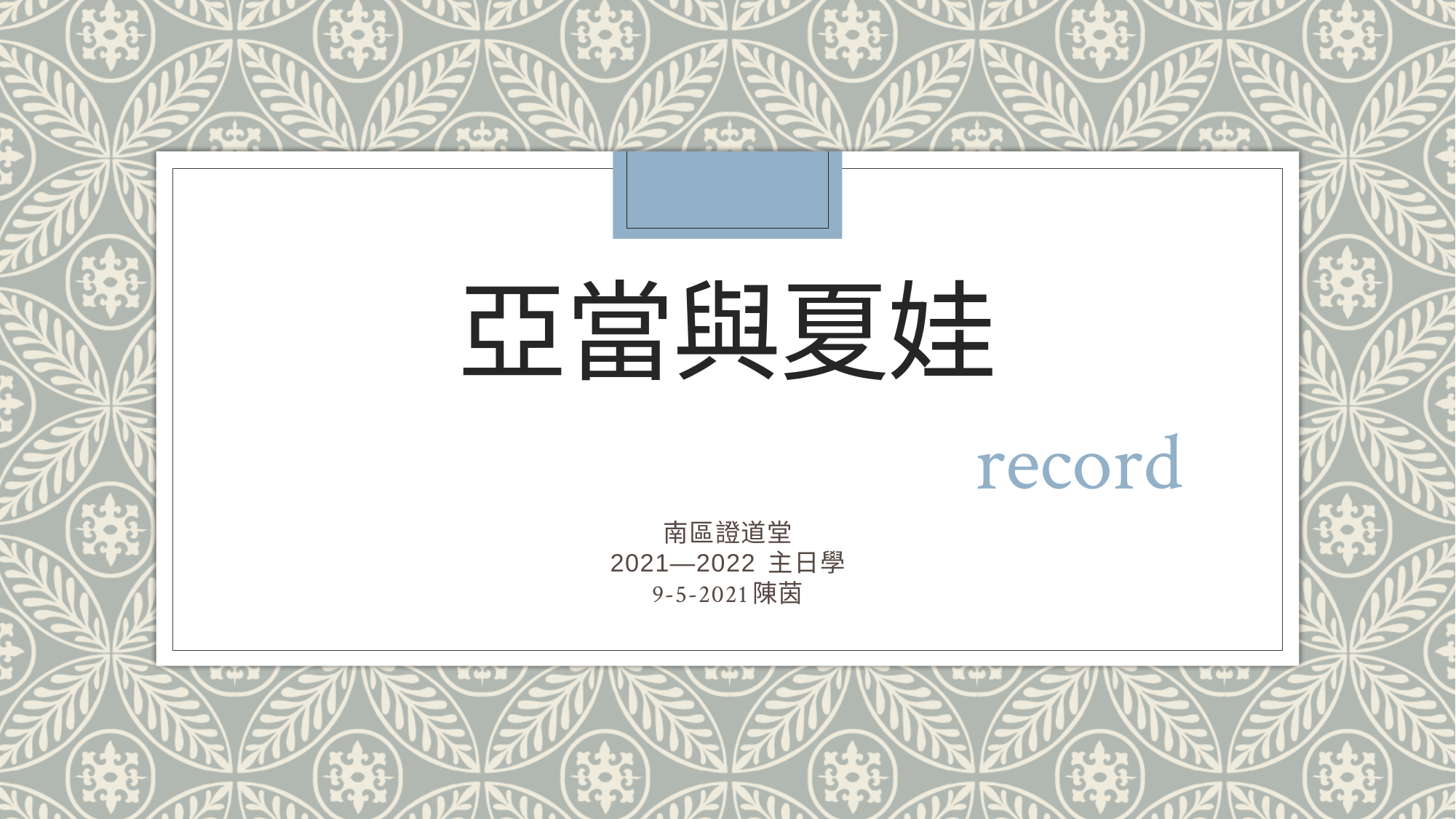

# 亞當與夏娃
record
南區證道堂
2021—2022 主日學
9-5-2021陳茵